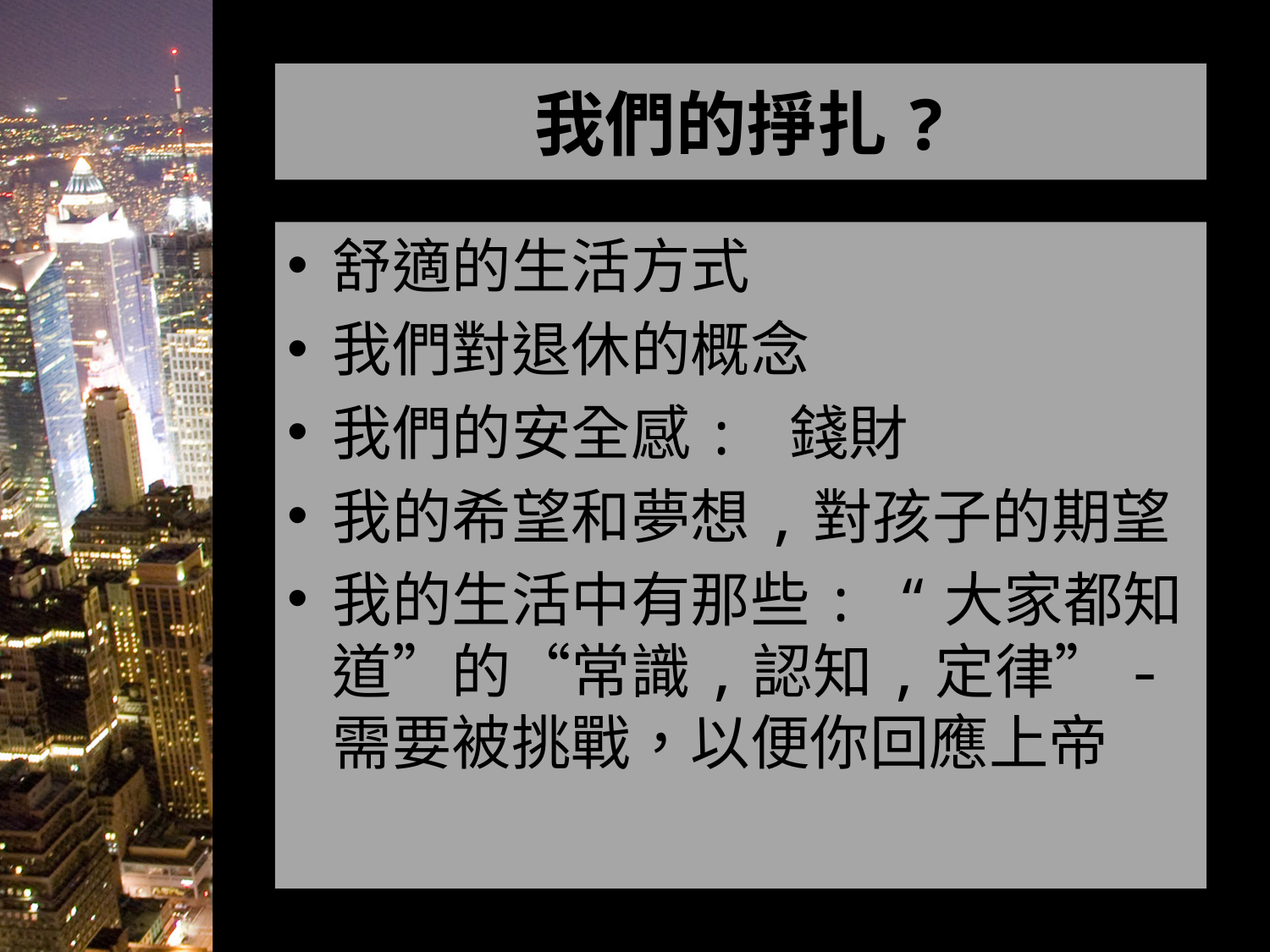

# 我們的掙扎?
舒適的生活方式
我們對退休的概念
我們的安全感: 錢財
我的希望和夢想,對孩子的期望
我的生活中有那些: “大家都知道”的“常識,認知,定律”- 需要被挑戰，以便你回應上帝